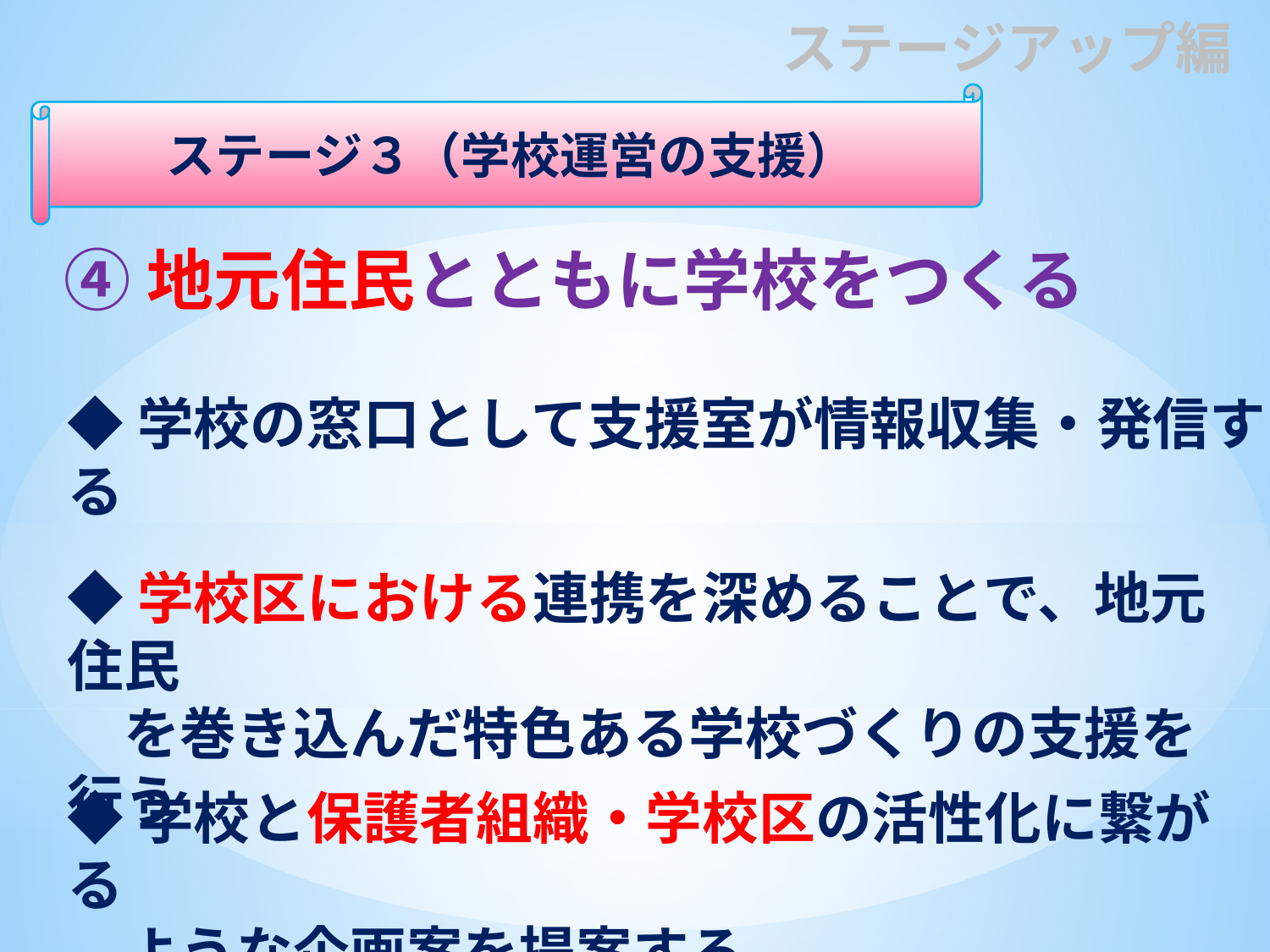

ステージアップ編

ステージ３（学校運営の支援）
④地元住民とともに学校をつくる
◆学校の窓口として支援室が情報収集・発信する
◆学校区における連携を深めることで、地元住民
　を巻き込んだ特色ある学校づくりの支援を行う
◆学校と保護者組織・学校区の活性化に繋がる
　ような企画案を提案する